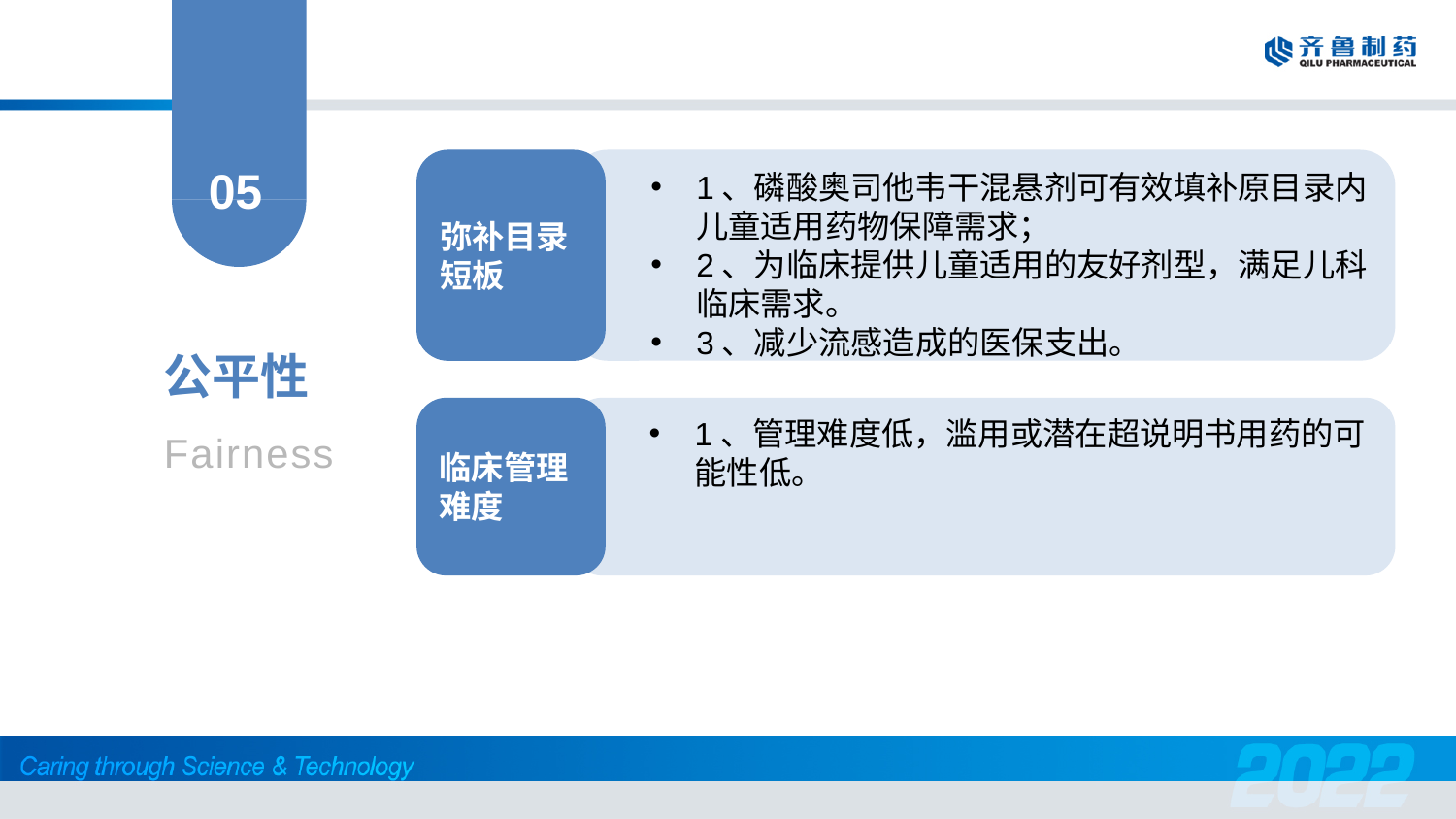

弥补目录短板
1、磷酸奥司他韦干混悬剂可有效填补原目录内儿童适用药物保障需求；
2、为临床提供儿童适用的友好剂型，满足儿科临床需求。
3、减少流感造成的医保支出。

05
公平性
Fairness
临床管理难度
1、管理难度低，滥用或潜在超说明书用药的可能性低。